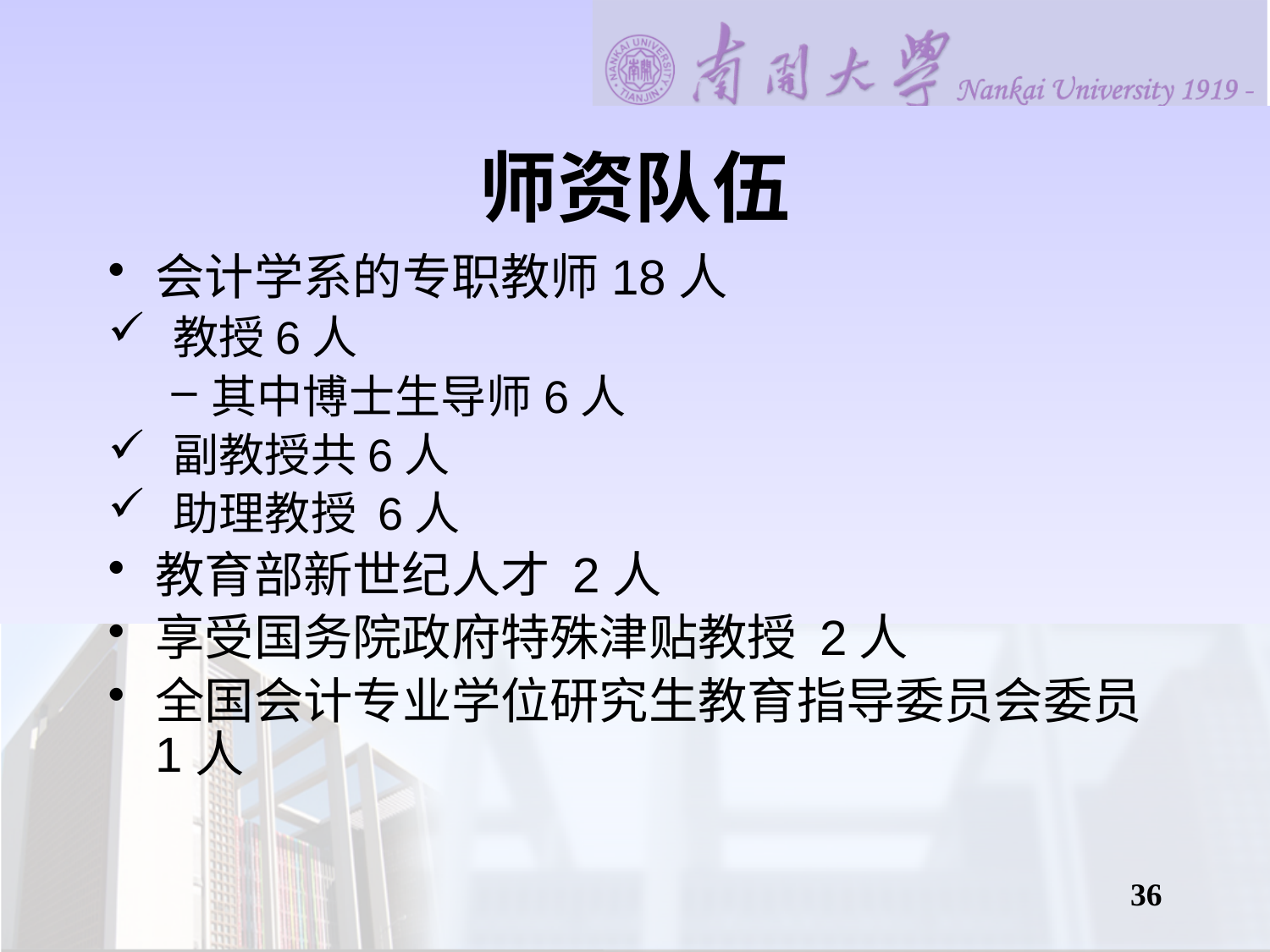

# 师资队伍
会计学系的专职教师18人
教授6人
其中博士生导师6人
副教授共6人
助理教授 6人
教育部新世纪人才 2人
享受国务院政府特殊津贴教授 2人
全国会计专业学位研究生教育指导委员会委员1人

36